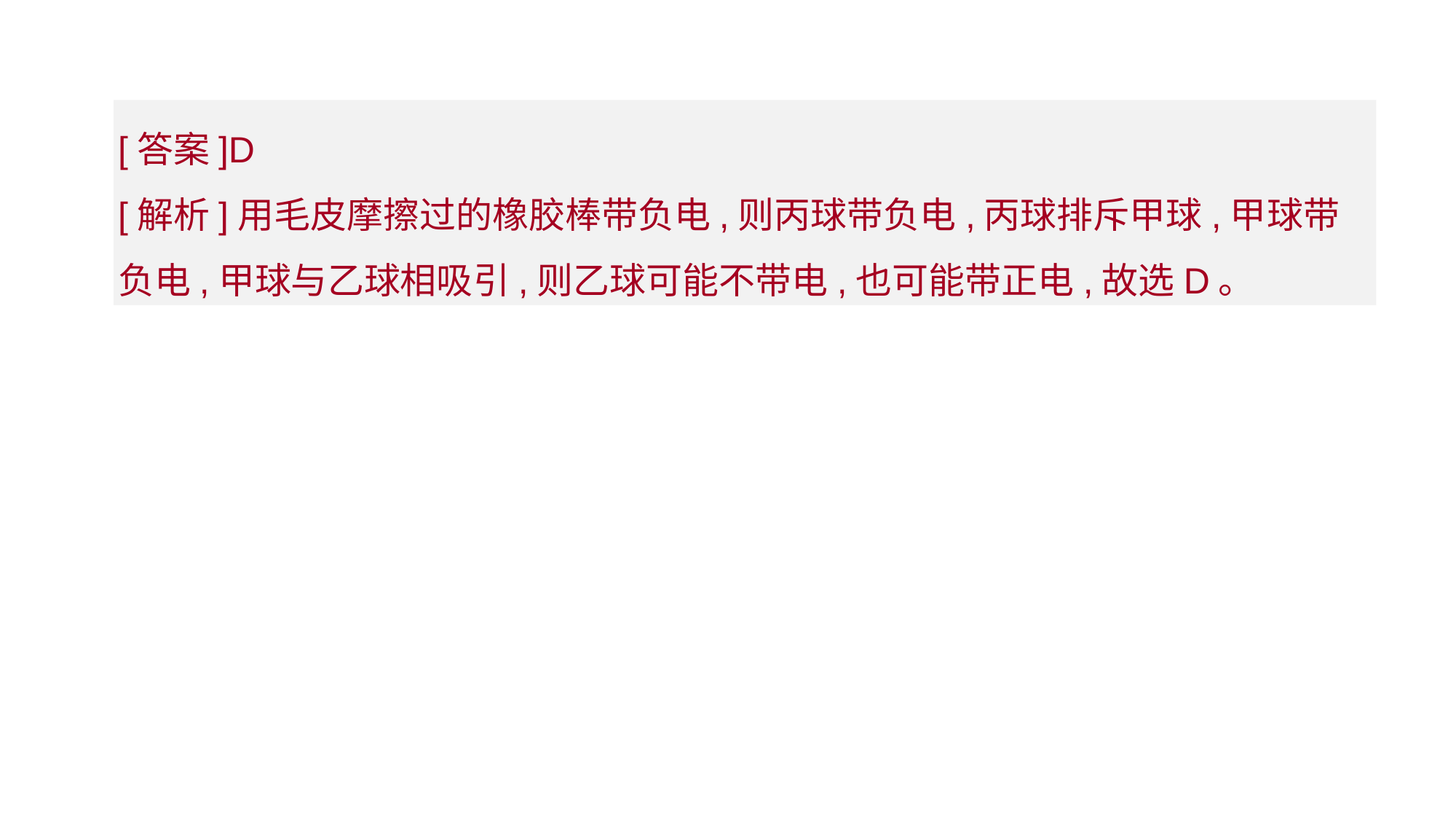

[答案]D
[解析]用毛皮摩擦过的橡胶棒带负电,则丙球带负电,丙球排斥甲球,甲球带负电,甲球与乙球相吸引,则乙球可能不带电,也可能带正电,故选D。